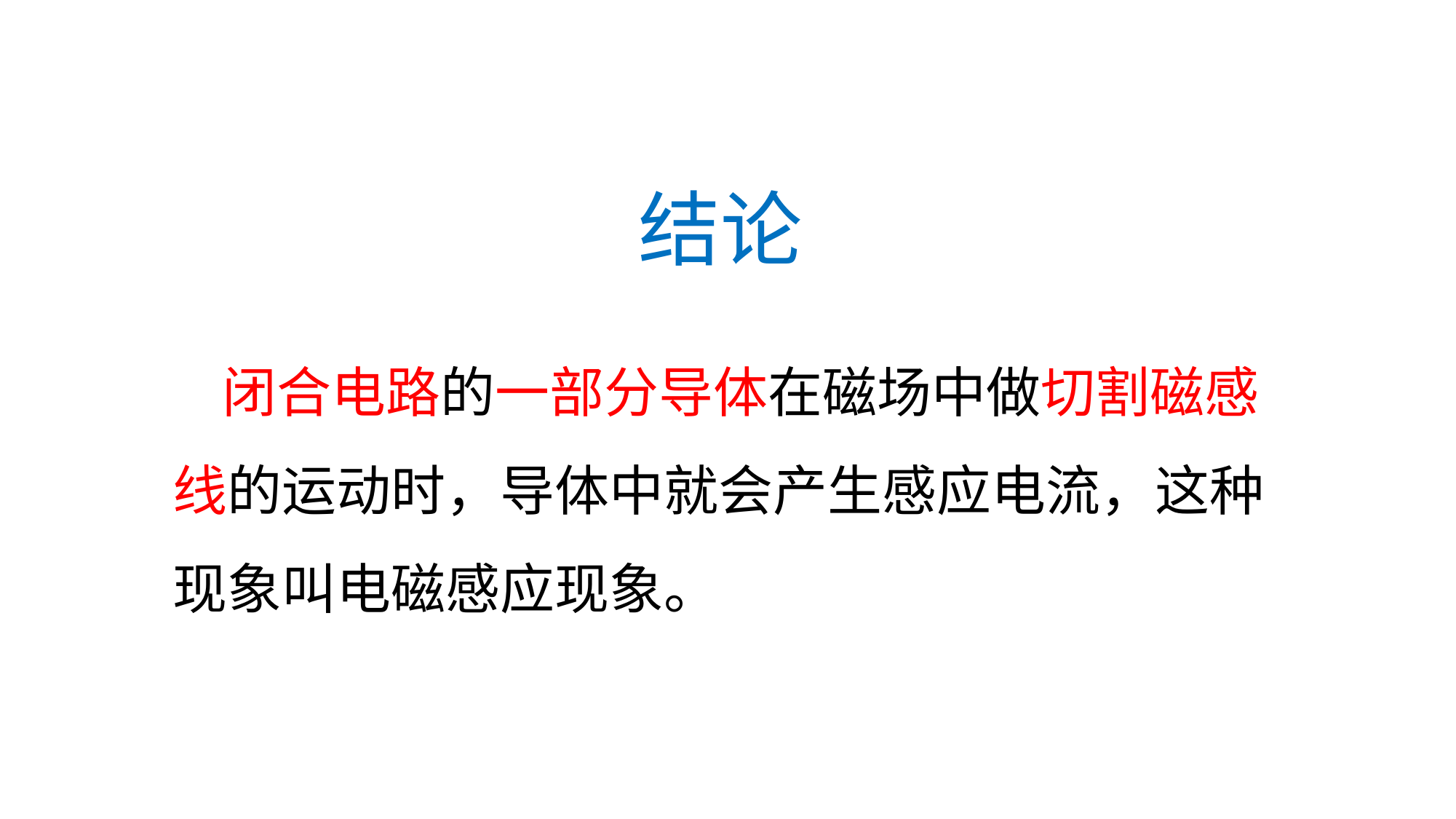

结论

   闭合电路的一部分导体在磁场中做切割磁感线的运动时，导体中就会产生感应电流，这种现象叫电磁感应现象。